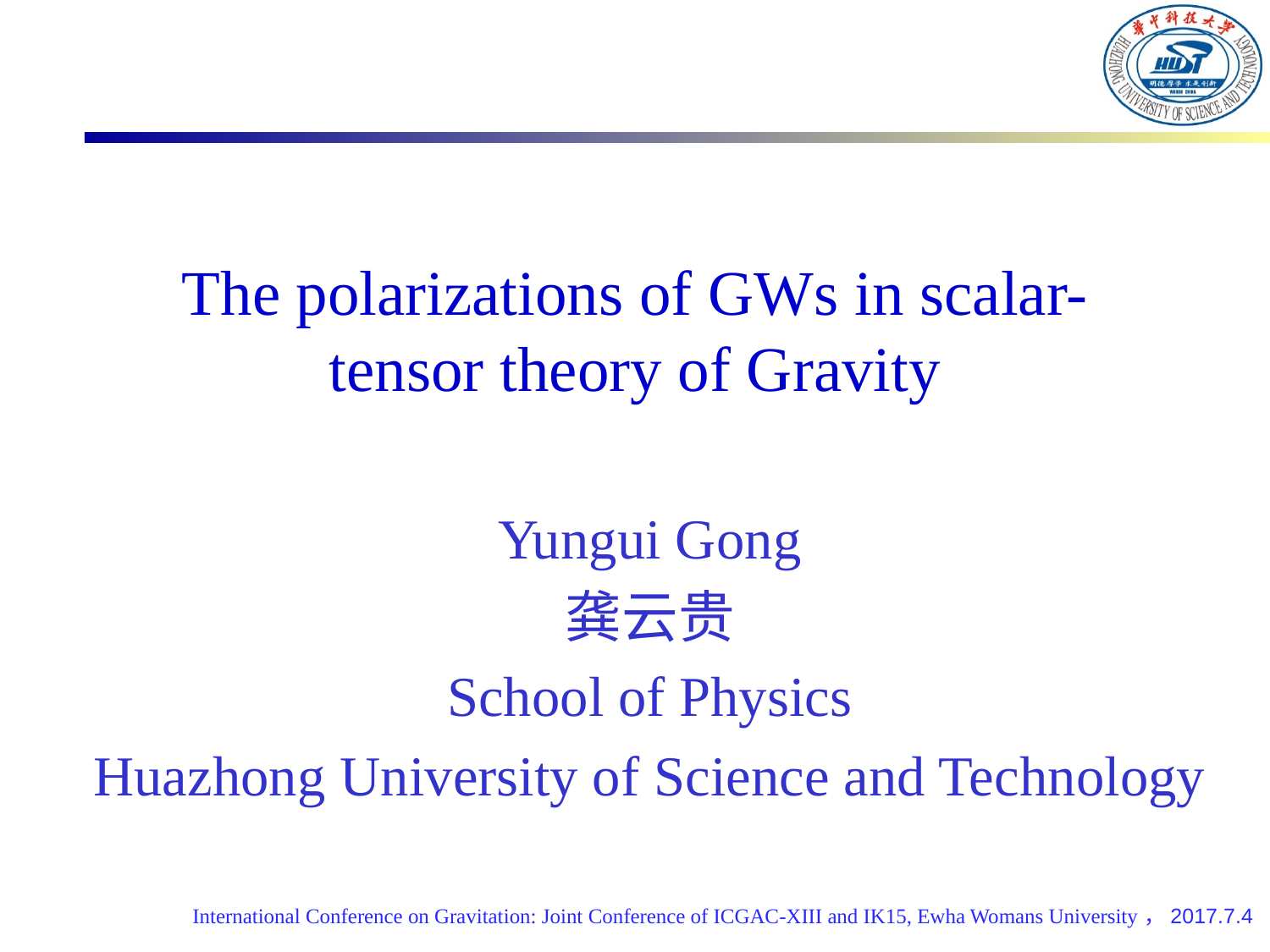

# The polarizations of GWs in scalar-tensor theory of Gravity
Yungui Gong
龚云贵
School of Physics
Huazhong University of Science and Technology
International Conference on Gravitation: Joint Conference of ICGAC-XIII and IK15, Ewha Womans University，2017.7.4